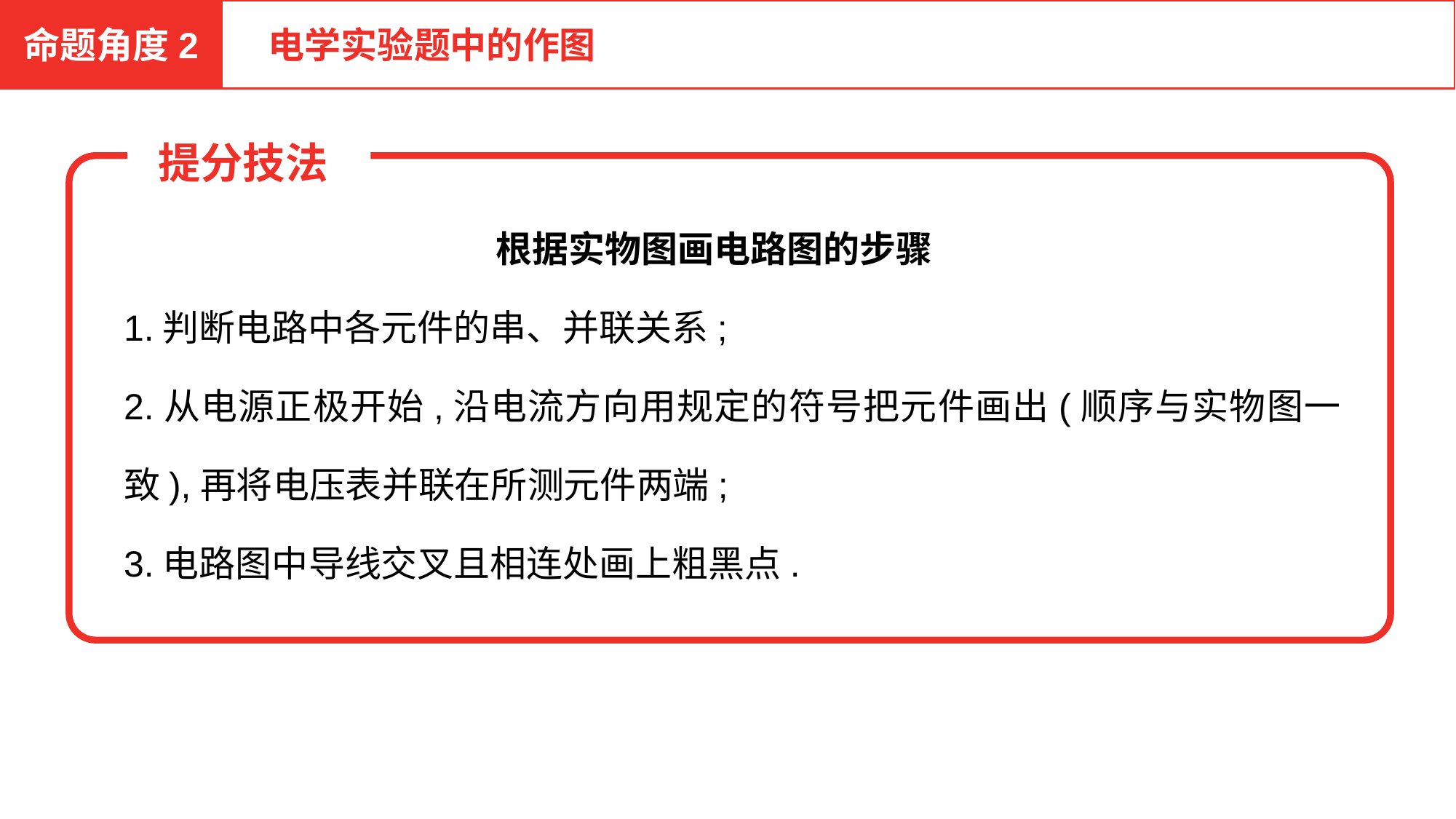

命题角度2
  电学实验题中的作图
 提分技法

根据实物图画电路图的步骤
1.判断电路中各元件的串、并联关系;
2.从电源正极开始,沿电流方向用规定的符号把元件画出(顺序与实物图一致),再将电压表并联在所测元件两端;
3.电路图中导线交叉且相连处画上粗黑点.